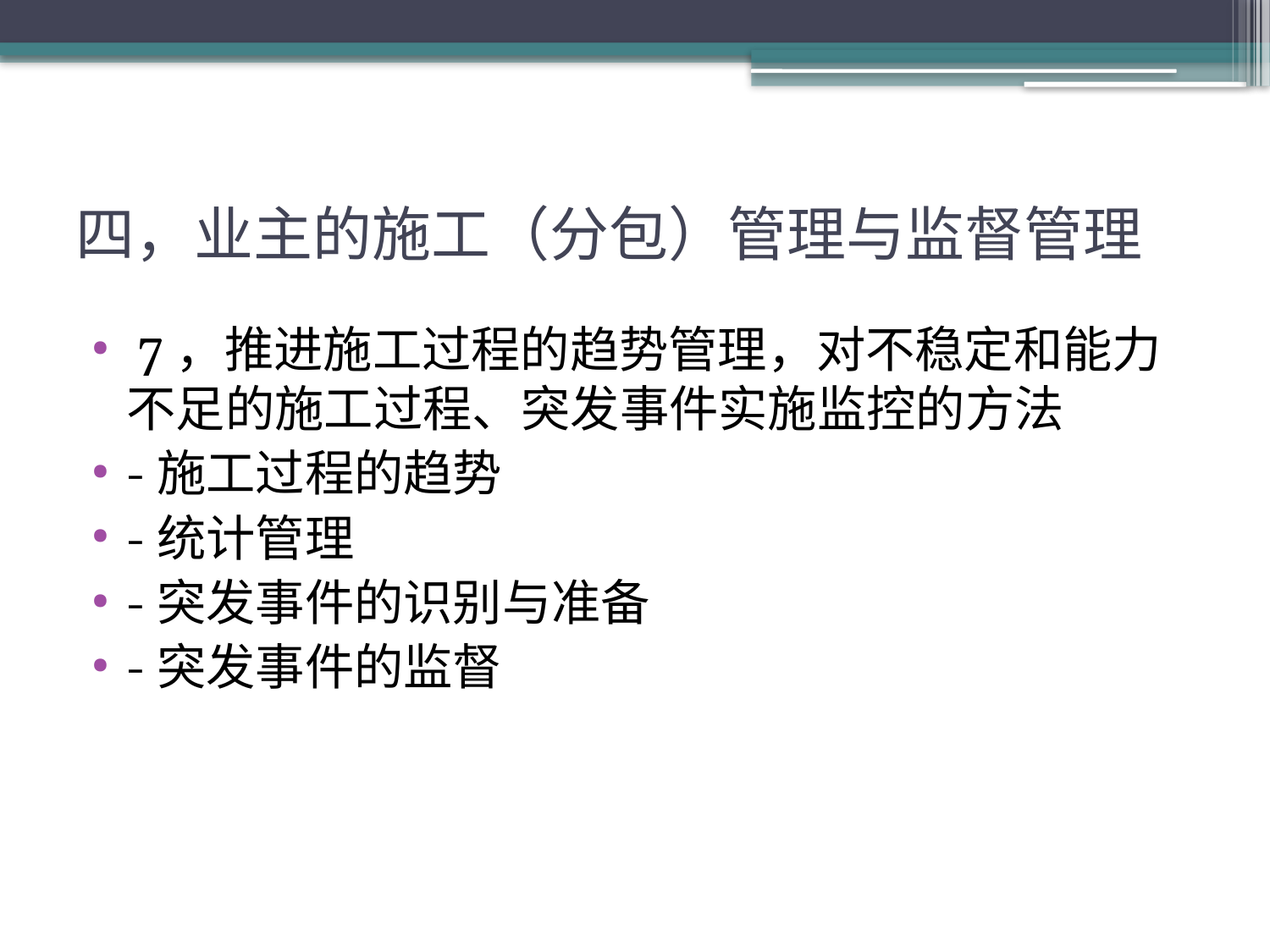

# 四，业主的施工（分包）管理与监督管理
 7，推进施工过程的趋势管理，对不稳定和能力不足的施工过程、突发事件实施监控的方法
-施工过程的趋势
-统计管理
-突发事件的识别与准备
-突发事件的监督